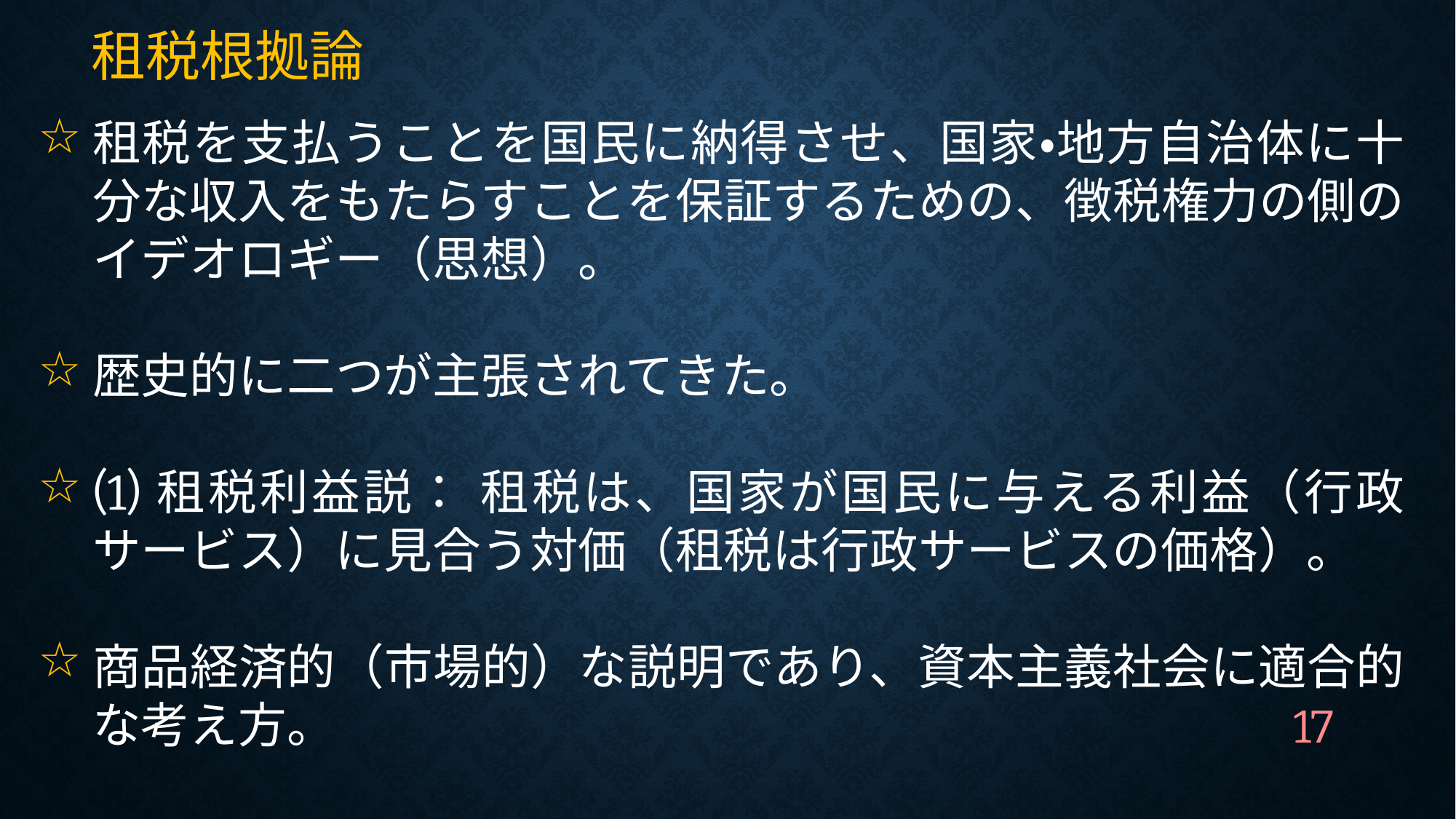

租税根拠論
租税を支払うことを国民に納得させ、国家・地方自治体に十分な収入をもたらすことを保証するための、徴税権力の側のイデオロギー（思想）。

歴史的に二つが主張されてきた。

(1)租税利益説： 租税は、国家が国民に与える利益（行政サービス）に見合う対価（租税は行政サービスの価格）。

商品経済的（市場的）な説明であり、資本主義社会に適合的な考え方。
17